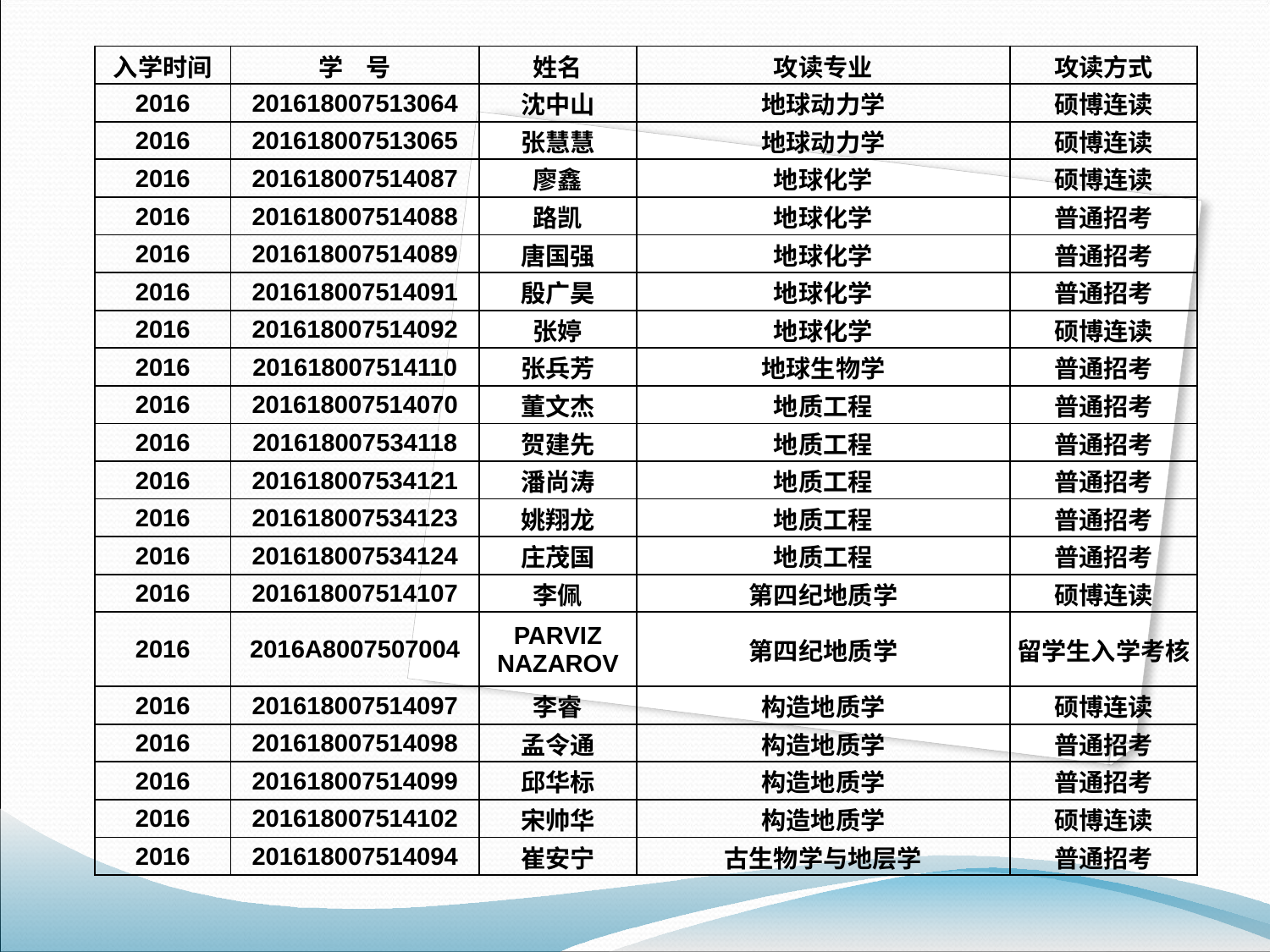

| 入学时间 | 学 号 | 姓名 | 攻读专业 | 攻读方式 |
| --- | --- | --- | --- | --- |
| 2016 | 201618007513064 | 沈中山 | 地球动力学 | 硕博连读 |
| 2016 | 201618007513065 | 张慧慧 | 地球动力学 | 硕博连读 |
| 2016 | 201618007514087 | 廖鑫 | 地球化学 | 硕博连读 |
| 2016 | 201618007514088 | 路凯 | 地球化学 | 普通招考 |
| 2016 | 201618007514089 | 唐国强 | 地球化学 | 普通招考 |
| 2016 | 201618007514091 | 殷广昊 | 地球化学 | 普通招考 |
| 2016 | 201618007514092 | 张婷 | 地球化学 | 硕博连读 |
| 2016 | 201618007514110 | 张兵芳 | 地球生物学 | 普通招考 |
| 2016 | 201618007514070 | 董文杰 | 地质工程 | 普通招考 |
| 2016 | 201618007534118 | 贺建先 | 地质工程 | 普通招考 |
| 2016 | 201618007534121 | 潘尚涛 | 地质工程 | 普通招考 |
| 2016 | 201618007534123 | 姚翔龙 | 地质工程 | 普通招考 |
| 2016 | 201618007534124 | 庄茂国 | 地质工程 | 普通招考 |
| 2016 | 201618007514107 | 李佩 | 第四纪地质学 | 硕博连读 |
| 2016 | 2016A8007507004 | PARVIZ NAZAROV | 第四纪地质学 | 留学生入学考核 |
| 2016 | 201618007514097 | 李睿 | 构造地质学 | 硕博连读 |
| 2016 | 201618007514098 | 孟令通 | 构造地质学 | 普通招考 |
| 2016 | 201618007514099 | 邱华标 | 构造地质学 | 普通招考 |
| 2016 | 201618007514102 | 宋帅华 | 构造地质学 | 硕博连读 |
| 2016 | 201618007514094 | 崔安宁 | 古生物学与地层学 | 普通招考 |